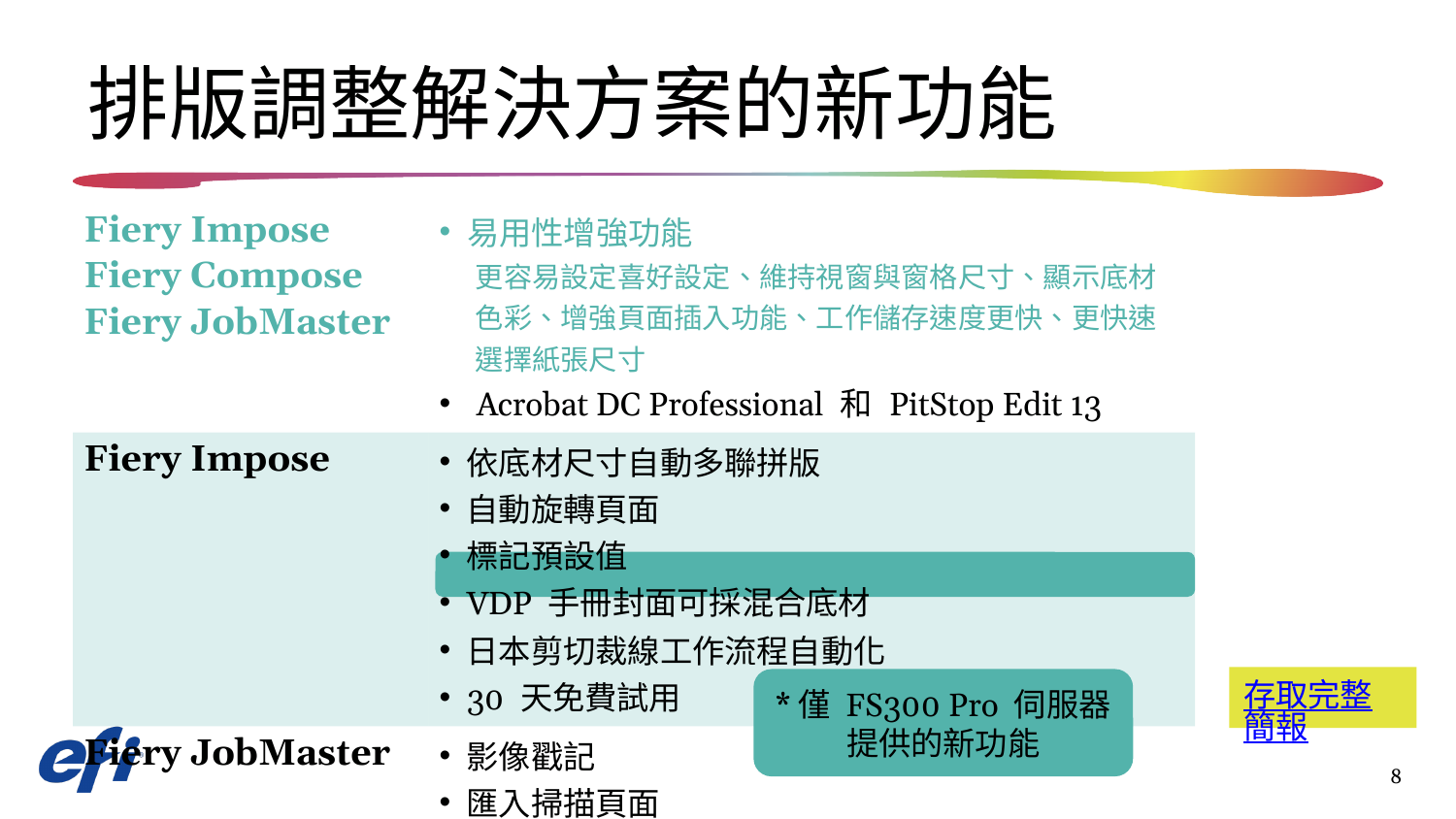

# 排版調整解決方案的新功能
| Fiery Impose Fiery Compose Fiery JobMaster | 易用性增強功能 更容易設定喜好設定、維持視窗與窗格尺寸、顯示底材色彩、增強頁面插入功能、工作儲存速度更快、更快速選擇紙張尺寸 Acrobat DC Professional 和 PitStop Edit 13 |
| --- | --- |
| Fiery Impose | 依底材尺寸自動多聯拼版 自動旋轉頁面 標記預設值 VDP 手冊封面可採混合底材 日本剪切裁線工作流程自動化 30 天免費試用 |
| Fiery JobMaster | 影像戳記 匯入掃描頁面 頁面位移 30 天免費試用 |

存取完整簡報
*僅 FS300 Pro 伺服器提供的新功能
8